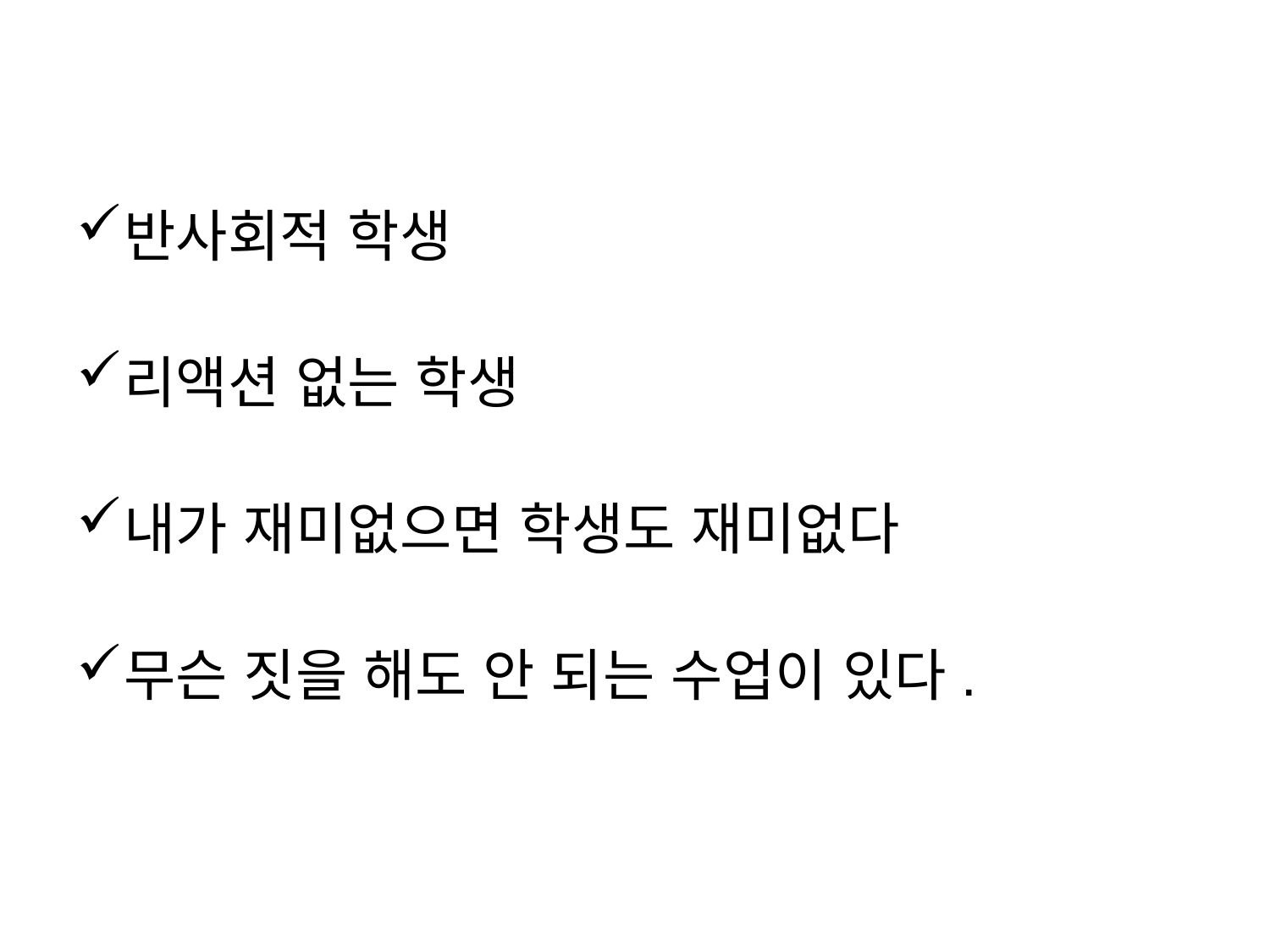

#
반사회적 학생
리액션 없는 학생
내가 재미없으면 학생도 재미없다
무슨 짓을 해도 안 되는 수업이 있다.